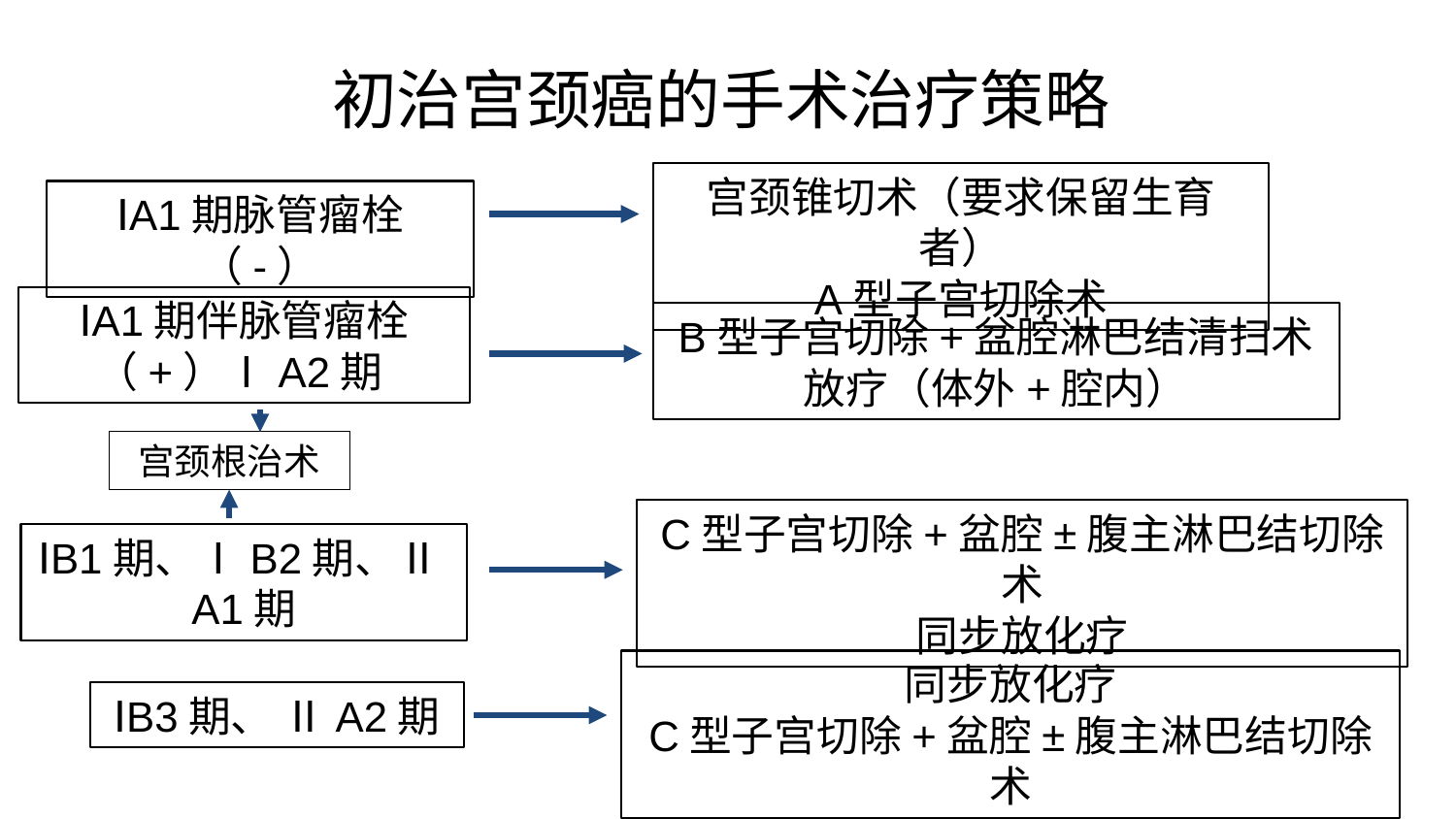

# 初治宫颈癌的手术治疗策略
宫颈锥切术（要求保留生育者）
A型子宫切除术
ⅠA1期脉管瘤栓（-）
ⅠA1期伴脉管瘤栓（+）ⅠA2期
B型子宫切除+盆腔淋巴结清扫术
放疗（体外+腔内）
宫颈根治术
C型子宫切除+盆腔±腹主淋巴结切除术
同步放化疗
ⅠB1期、ⅠB2期、ⅡA1期
同步放化疗
C型子宫切除+盆腔±腹主淋巴结切除术
ⅠB3期、 ⅡA2期